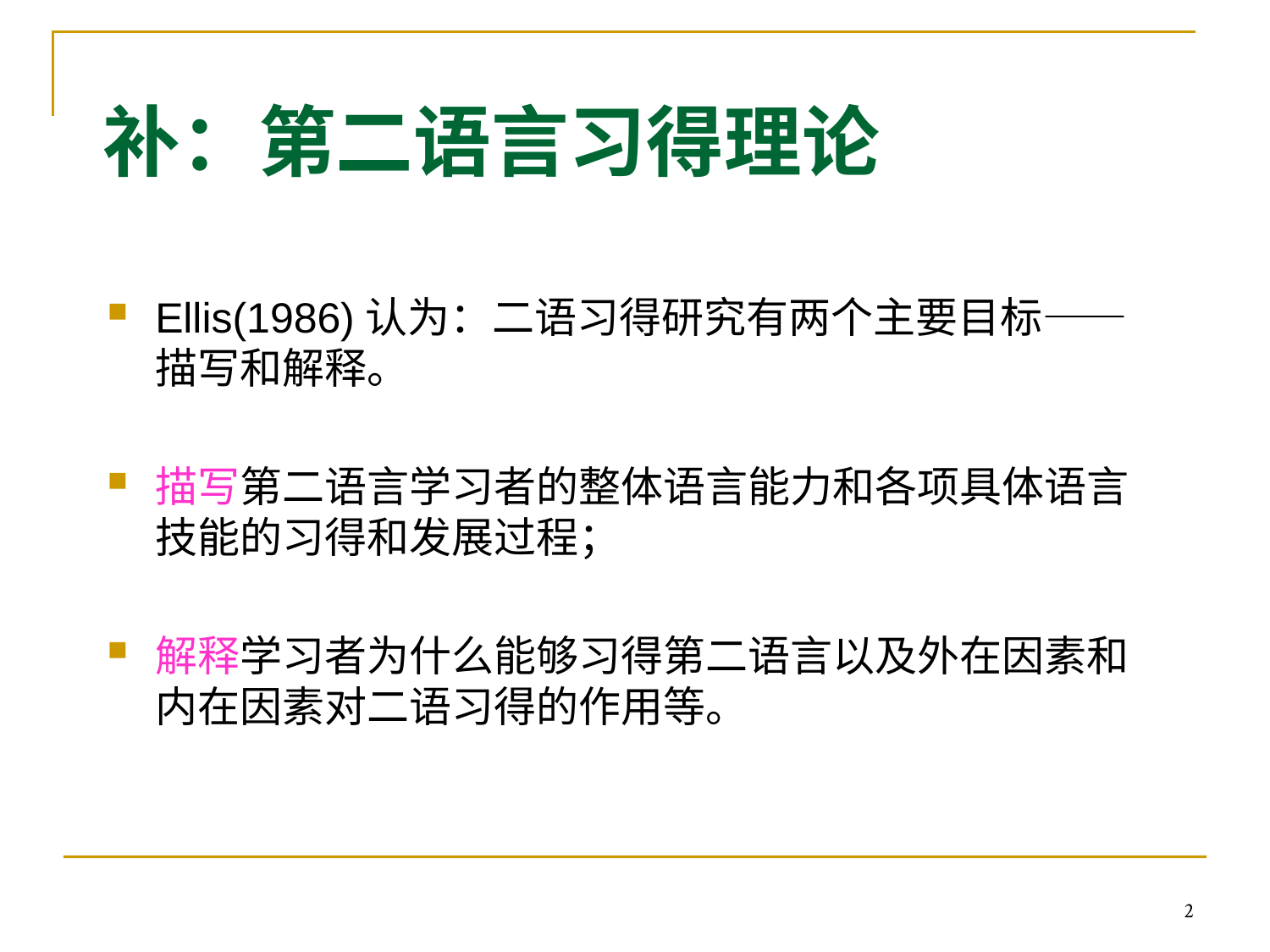

# 补：第二语言习得理论
Ellis(1986)认为：二语习得研究有两个主要目标——描写和解释。

描写第二语言学习者的整体语言能力和各项具体语言技能的习得和发展过程；

解释学习者为什么能够习得第二语言以及外在因素和内在因素对二语习得的作用等。
2